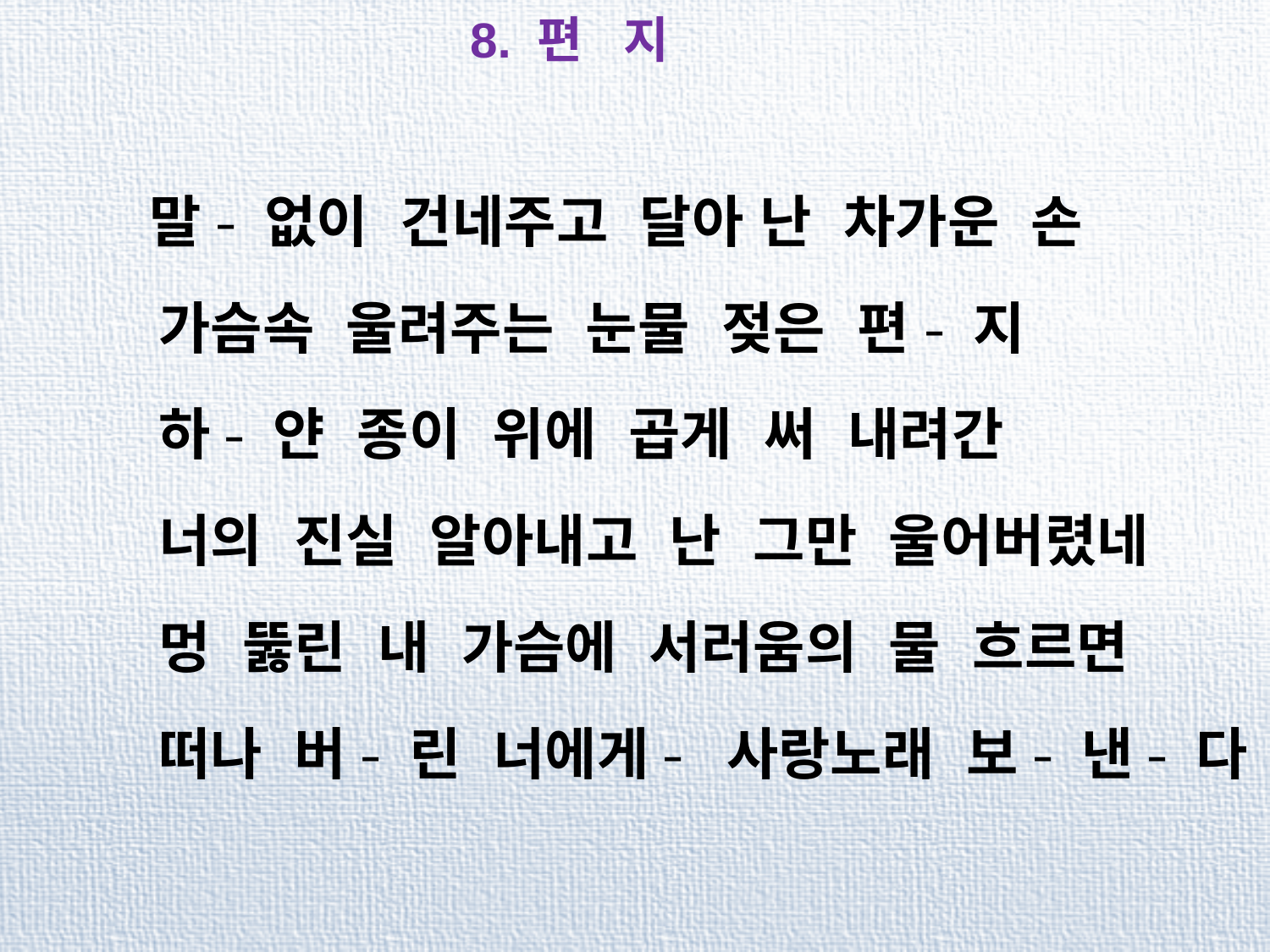

8. 편   지
   말- 없이  건네주고  달아 난  차가운  손

   가슴속  울려주는  눈물  젖은  편- 지

   하- 얀  종이  위에  곱게  써  내려간

   너의  진실  알아내고  난  그만  울어버렸네

   멍  뚫린  내  가슴에  서러움의  물  흐르면

   떠나  버- 린  너에게-  사랑노래  보- 낸- 다